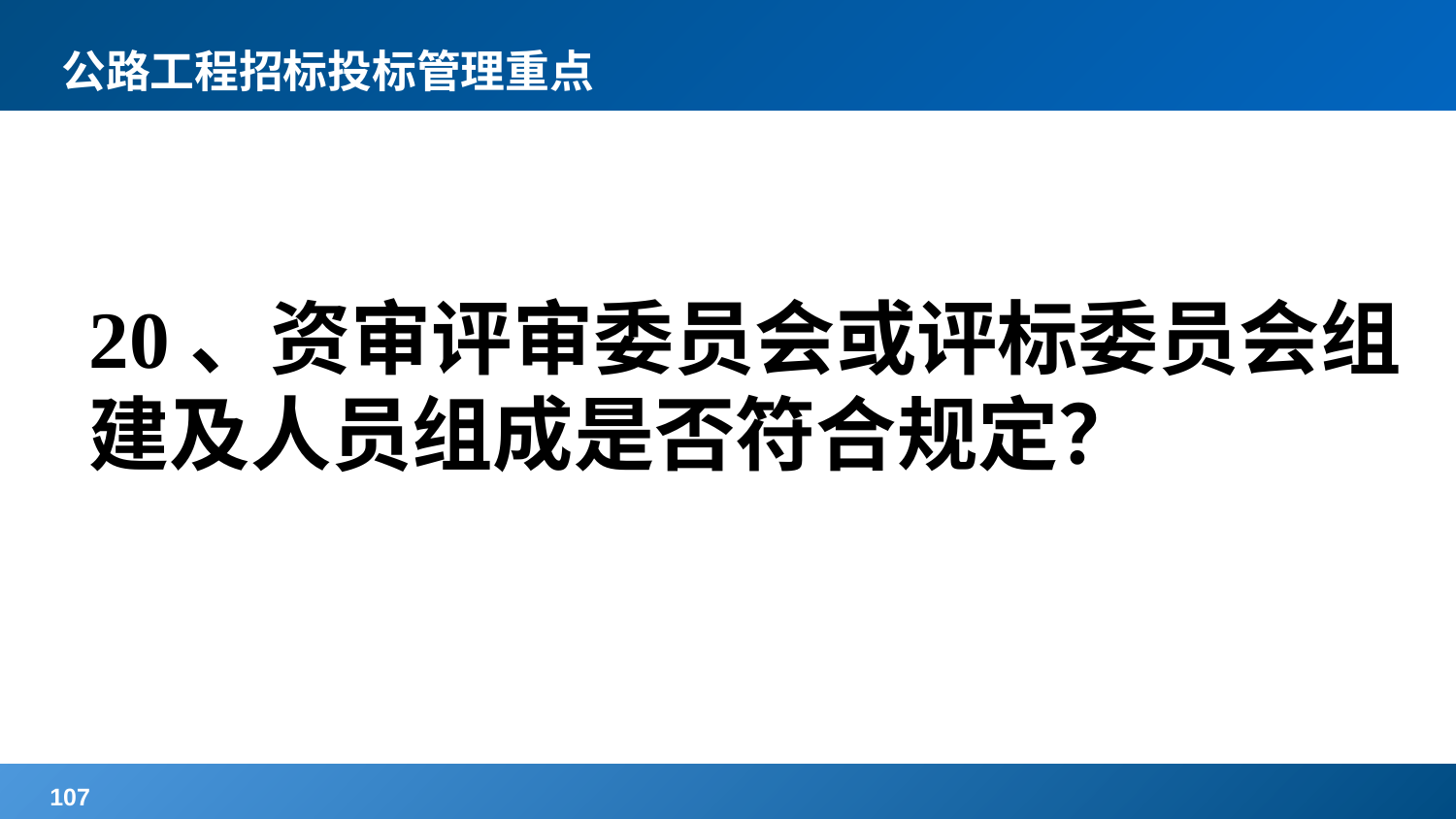

# 公路工程招标投标管理重点
20、资审评审委员会或评标委员会组建及人员组成是否符合规定？